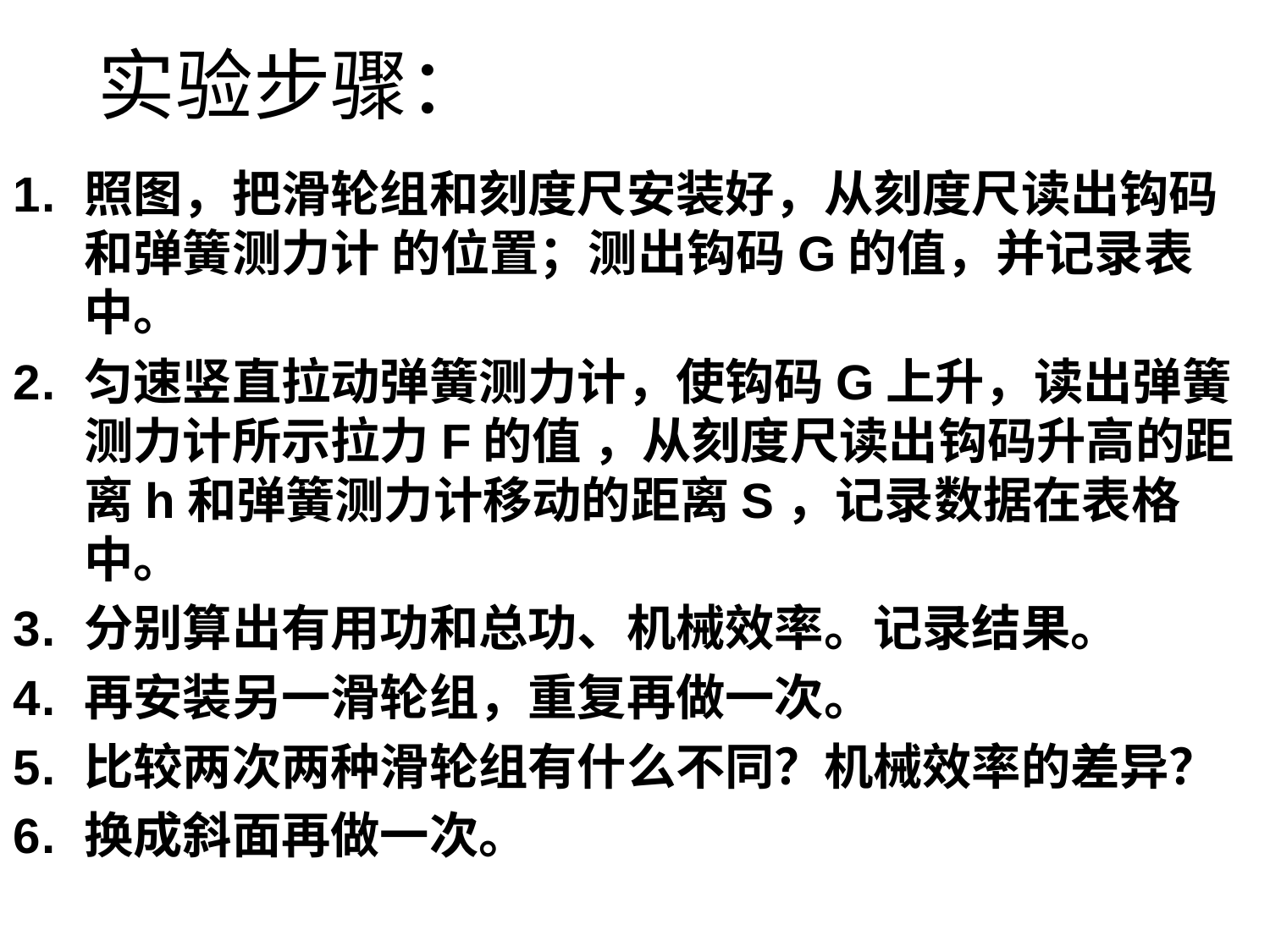

实验步骤：
照图，把滑轮组和刻度尺安装好，从刻度尺读出钩码和弹簧测力计 的位置；测出钩码G的值，并记录表中。
匀速竖直拉动弹簧测力计，使钩码G上升，读出弹簧测力计所示拉力F的值 ，从刻度尺读出钩码升高的距离h和弹簧测力计移动的距离S，记录数据在表格中。
分别算出有用功和总功、机械效率。记录结果。
再安装另一滑轮组，重复再做一次。
比较两次两种滑轮组有什么不同？机械效率的差异？
换成斜面再做一次。